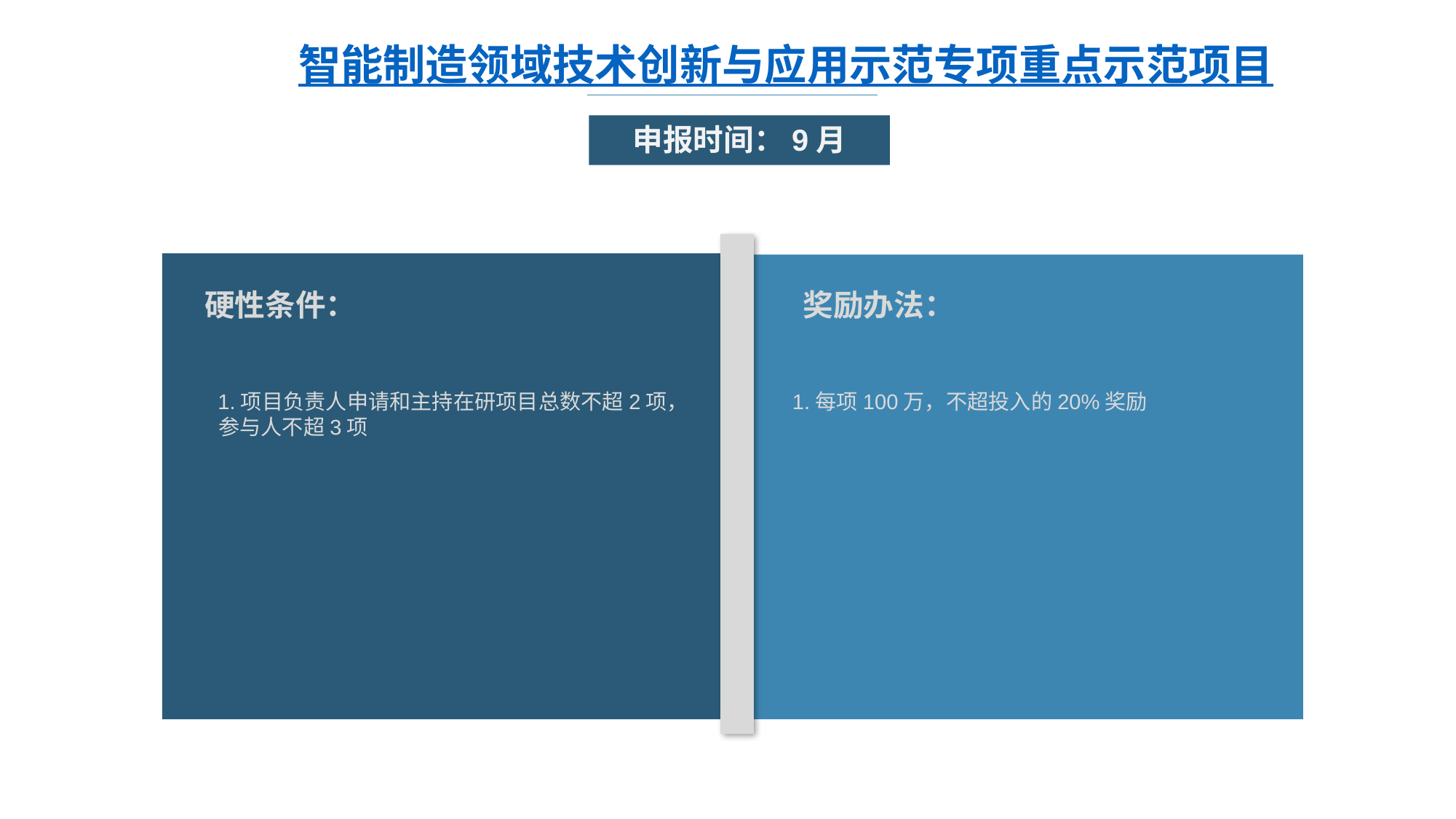

智能制造领域技术创新与应用示范专项重点示范项目
申报时间：9月

硬性条件：
奖励办法：
         1.项目负责人申请和主持在研项目总数不超2项，参与人不超3项
1.每项100万，不超投入的20%奖励